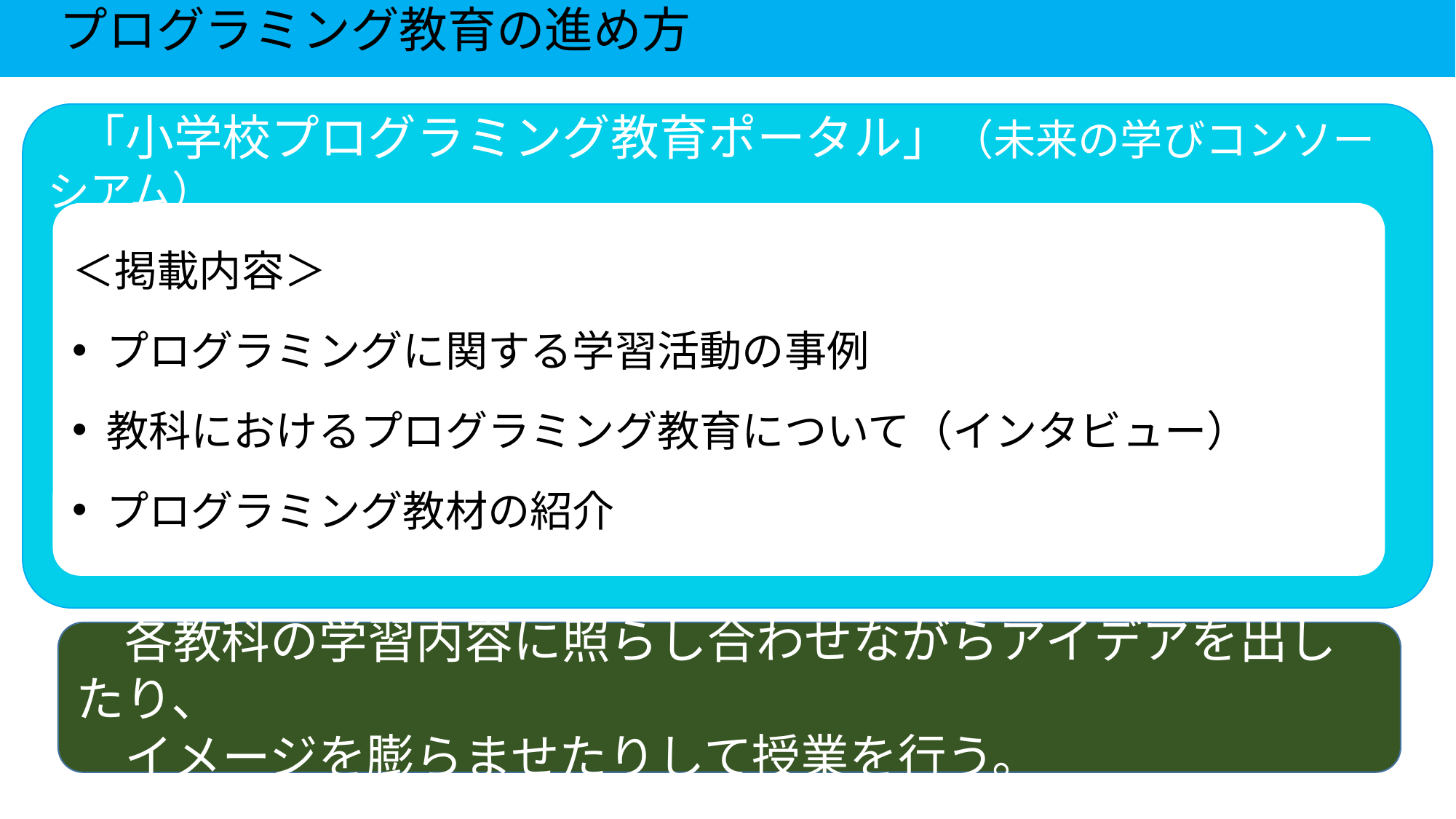

プログラミング教育の進め方
  「小学校プログラミング教育ポータル」（未来の学びコンソーシアム）

＜掲載内容＞

プログラミングに関する学習活動の事例

教科におけるプログラミング教育について（インタビュー）

プログラミング教材の紹介
　各教科の学習内容に照らし合わせながらアイデアを出したり、
　イメージを膨らませたりして授業を行う。